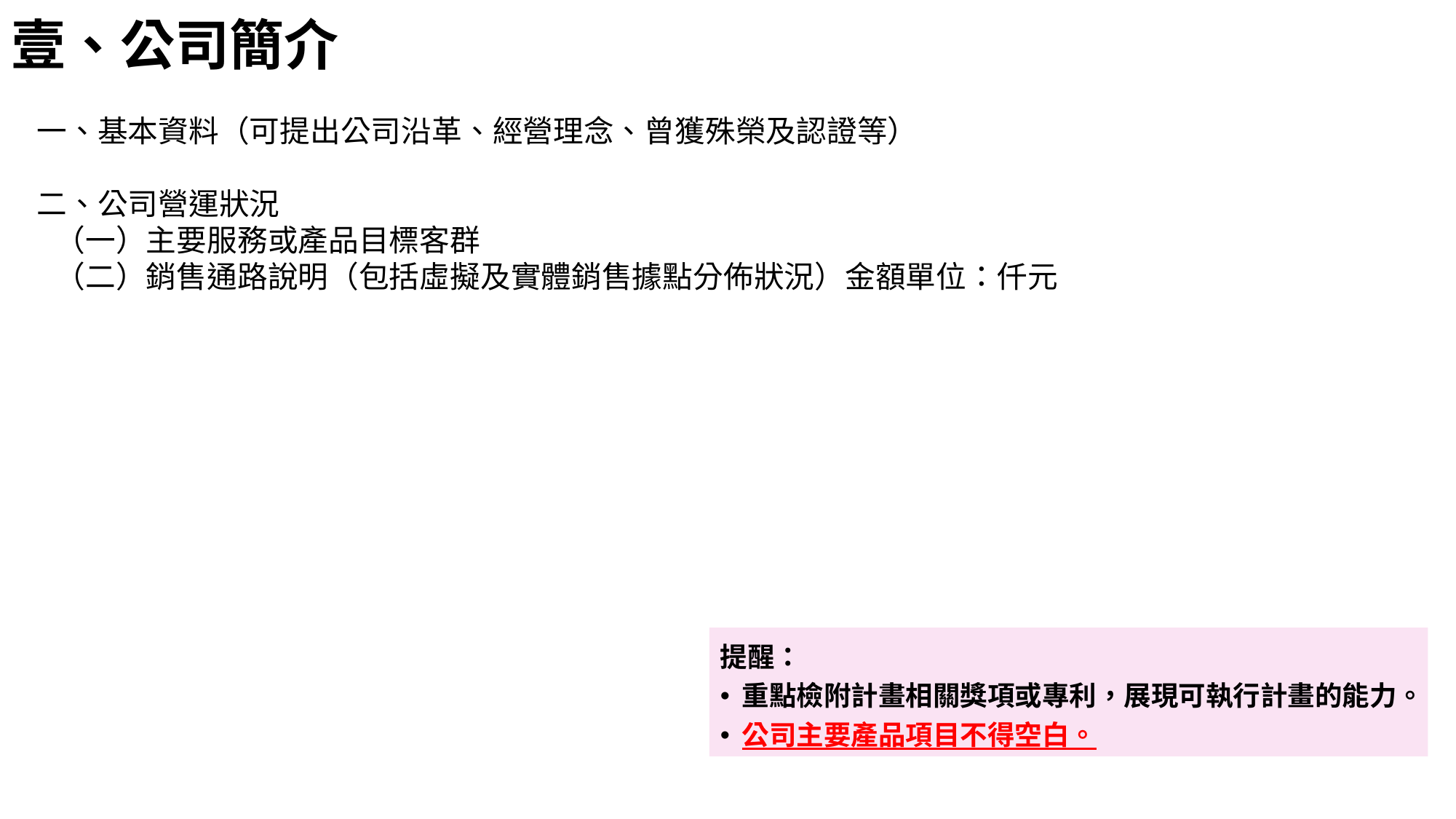

# 壹、公司簡介
一、基本資料（可提出公司沿革、經營理念、曾獲殊榮及認證等）

二、公司營運狀況
（一）主要服務或產品目標客群
（二）銷售通路說明（包括虛擬及實體銷售據點分佈狀況）金額單位：仟元
提醒：
重點檢附計畫相關獎項或專利，展現可執行計畫的能力。
公司主要產品項目不得空白。